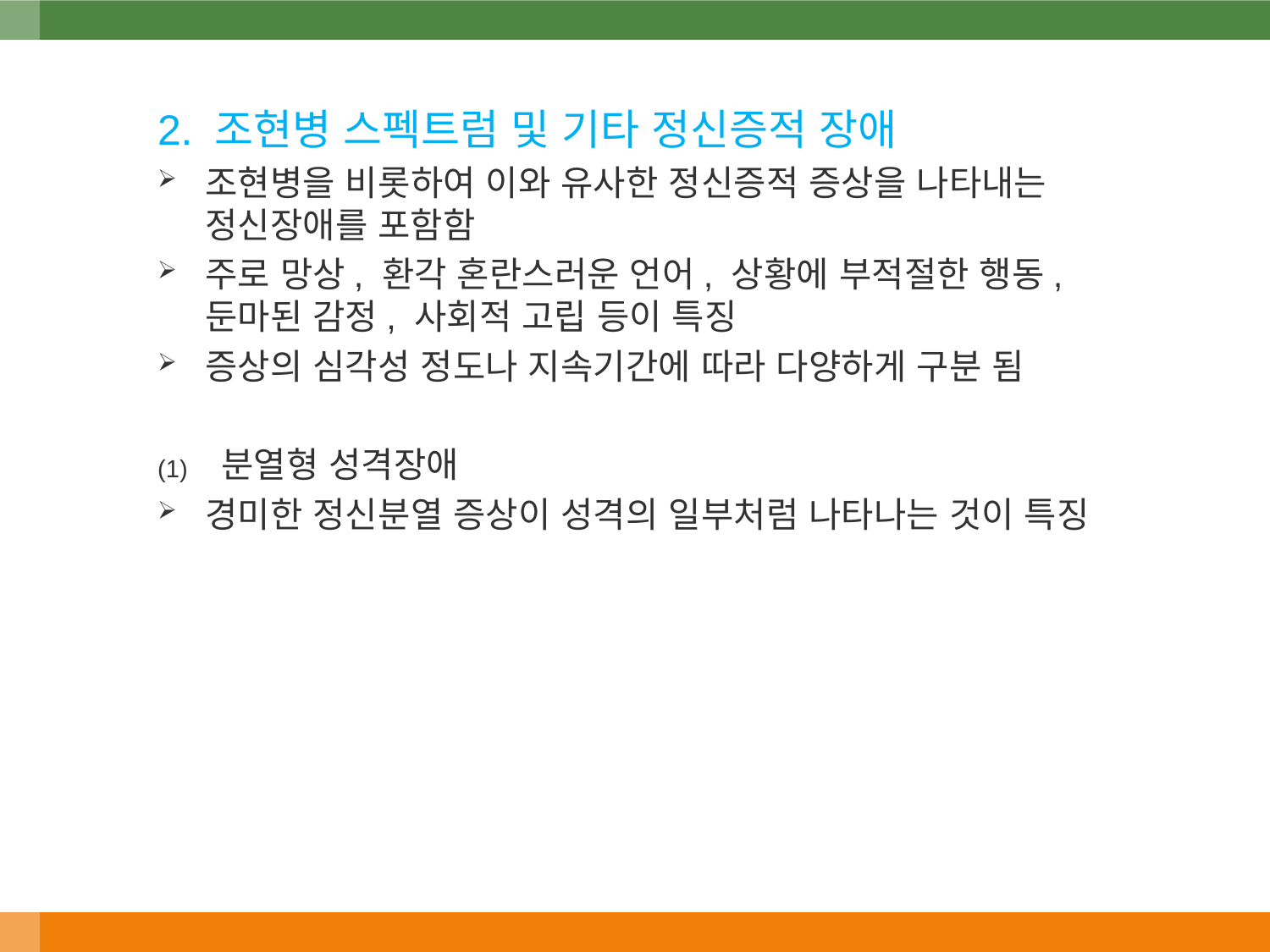

2. 조현병 스펙트럼 및 기타 정신증적 장애
조현병을 비롯하여 이와 유사한 정신증적 증상을 나타내는 정신장애를 포함함
주로 망상, 환각 혼란스러운 언어, 상황에 부적절한 행동, 둔마된 감정, 사회적 고립 등이 특징
증상의 심각성 정도나 지속기간에 따라 다양하게 구분 됨

분열형 성격장애
경미한 정신분열 증상이 성격의 일부처럼 나타나는 것이 특징